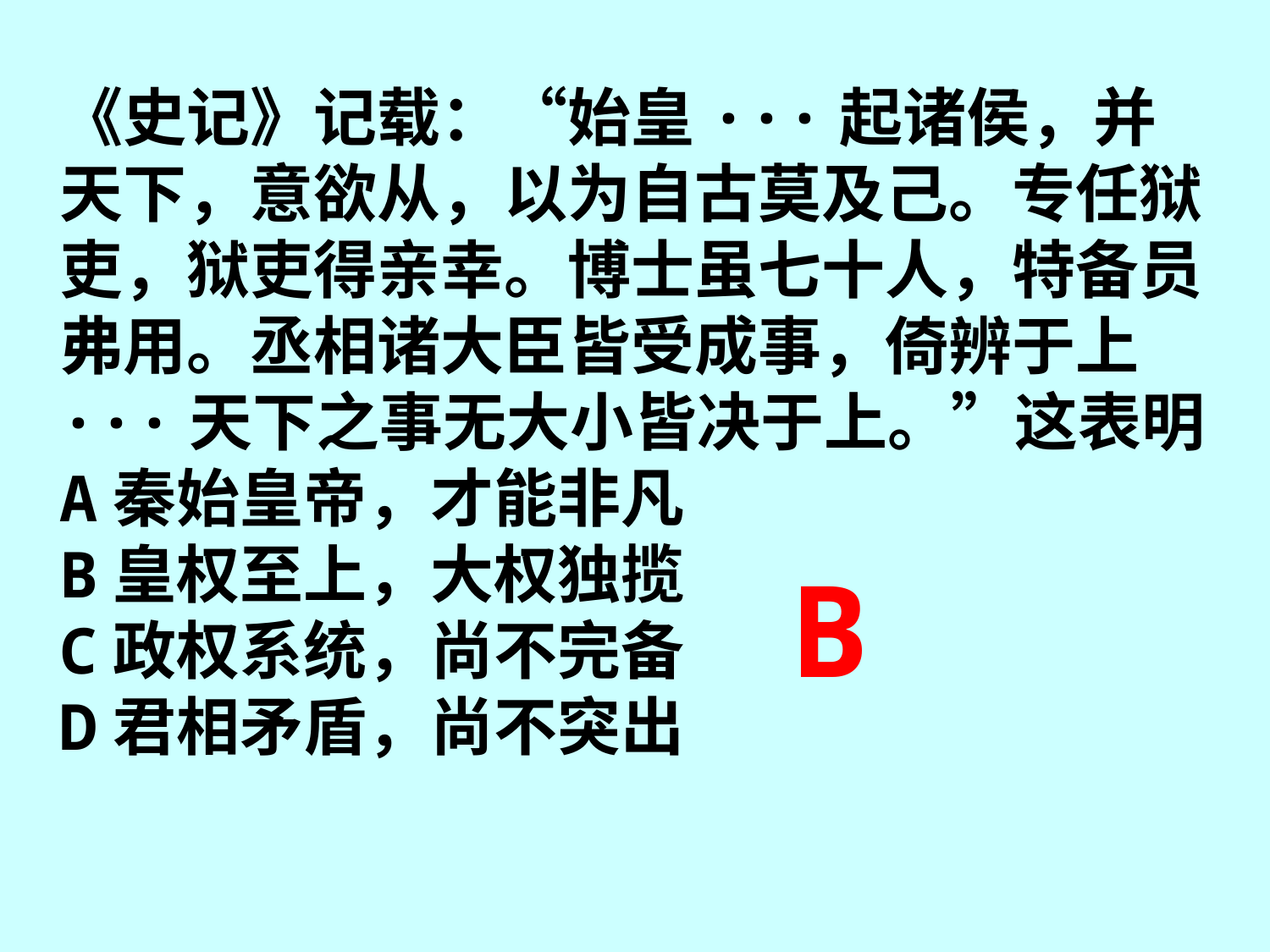

《史记》记载：“始皇···起诸侯，并天下，意欲从，以为自古莫及己。专任狱吏，狱吏得亲幸。博士虽七十人，特备员弗用。丞相诸大臣皆受成事，倚辨于上···天下之事无大小皆决于上。”这表明
A秦始皇帝，才能非凡
B皇权至上，大权独揽
C政权系统，尚不完备
D君相矛盾，尚不突出
B